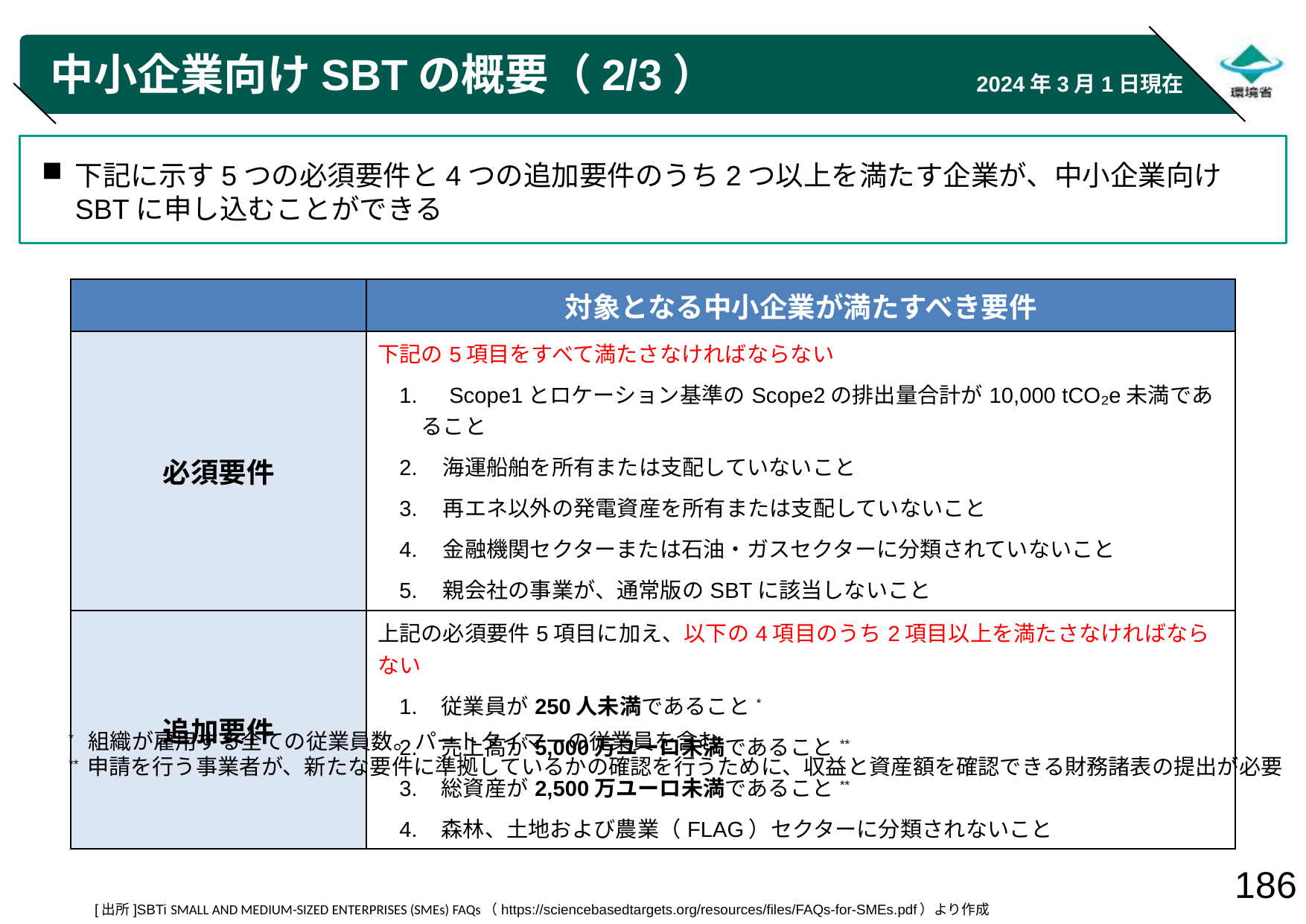

# 中小企業向けSBTの概要（2/3）
2024年3月1日現在
下記に示す5つの必須要件と4つの追加要件のうち2つ以上を満たす企業が、中小企業向けSBTに申し込むことができる
|  | 対象となる中小企業が満たすべき要件 |
| --- | --- |
| 必須要件 | 下記の5項目をすべて満たさなければならない 　Scope1とロケーション基準のScope2の排出量合計が10,000 tCO₂e未満であること 　海運船舶を所有または支配していないこと 　再エネ以外の発電資産を所有または支配していないこと 　金融機関セクターまたは石油・ガスセクターに分類されていないこと 　親会社の事業が、通常版のSBTに該当しないこと |
| 追加要件 | 上記の必須要件5項目に加え、以下の4項目のうち2項目以上を満たさなければならない 　従業員が250人未満であること\* 　売上高が5,000万ユーロ未満であること\*\* 　総資産が2,500万ユーロ未満であること\*\* 　森林、土地および農業（FLAG）セクターに分類されないこと |
*  組織が雇用する全ての従業員数。パートタイマーの従業員を含む
** 申請を行う事業者が、新たな要件に準拠しているかの確認を行うために、収益と資産額を確認できる財務諸表の提出が必要
[出所]SBTi SMALL AND MEDIUM-SIZED ENTERPRISES (SMEs) FAQs（https://sciencebasedtargets.org/resources/files/FAQs-for-SMEs.pdf）より作成